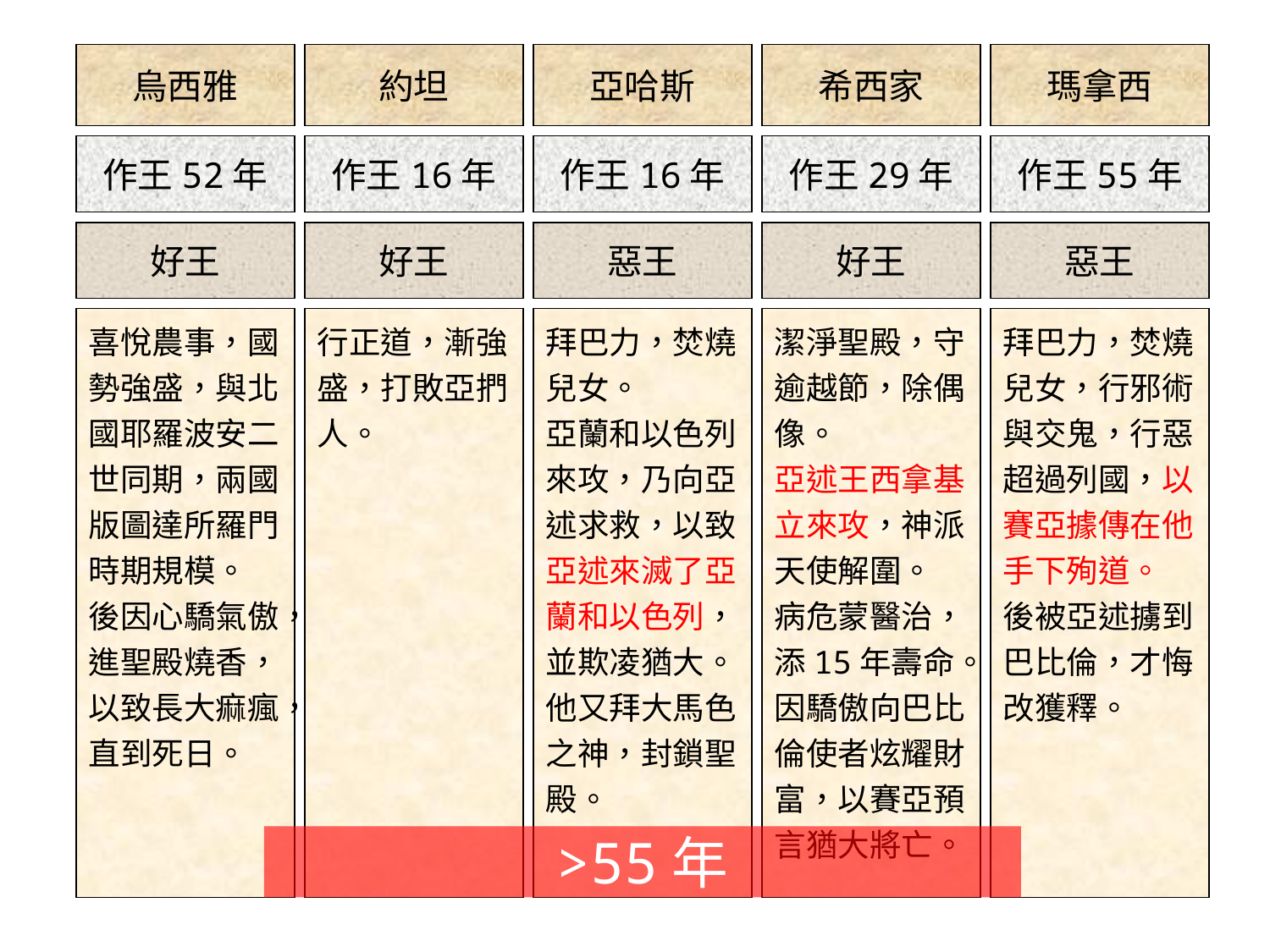

烏西雅
約坦
亞哈斯
希西家
瑪拿西
作王52年
作王16年
作王16年
作王29年
作王55年
好王
好王
惡王
好王
惡王
喜悅農事，國勢強盛，與北國耶羅波安二世同期，兩國版圖達所羅門時期規模。
後因心驕氣傲，進聖殿燒香，以致長大痲瘋，直到死日。
行正道，漸強盛，打敗亞捫人。
拜巴力，焚燒兒女。
亞蘭和以色列來攻，乃向亞述求救，以致亞述來滅了亞蘭和以色列，並欺凌猶大。
他又拜大馬色之神，封鎖聖殿。
潔淨聖殿，守逾越節，除偶像。
亞述王西拿基立來攻，神派天使解圍。
病危蒙醫治，添15年壽命。因驕傲向巴比倫使者炫耀財富，以賽亞預言猶大將亡。
拜巴力，焚燒兒女，行邪術與交鬼，行惡超過列國，以賽亞據傳在他手下殉道。
後被亞述擄到巴比倫，才悔改獲釋。
>55年